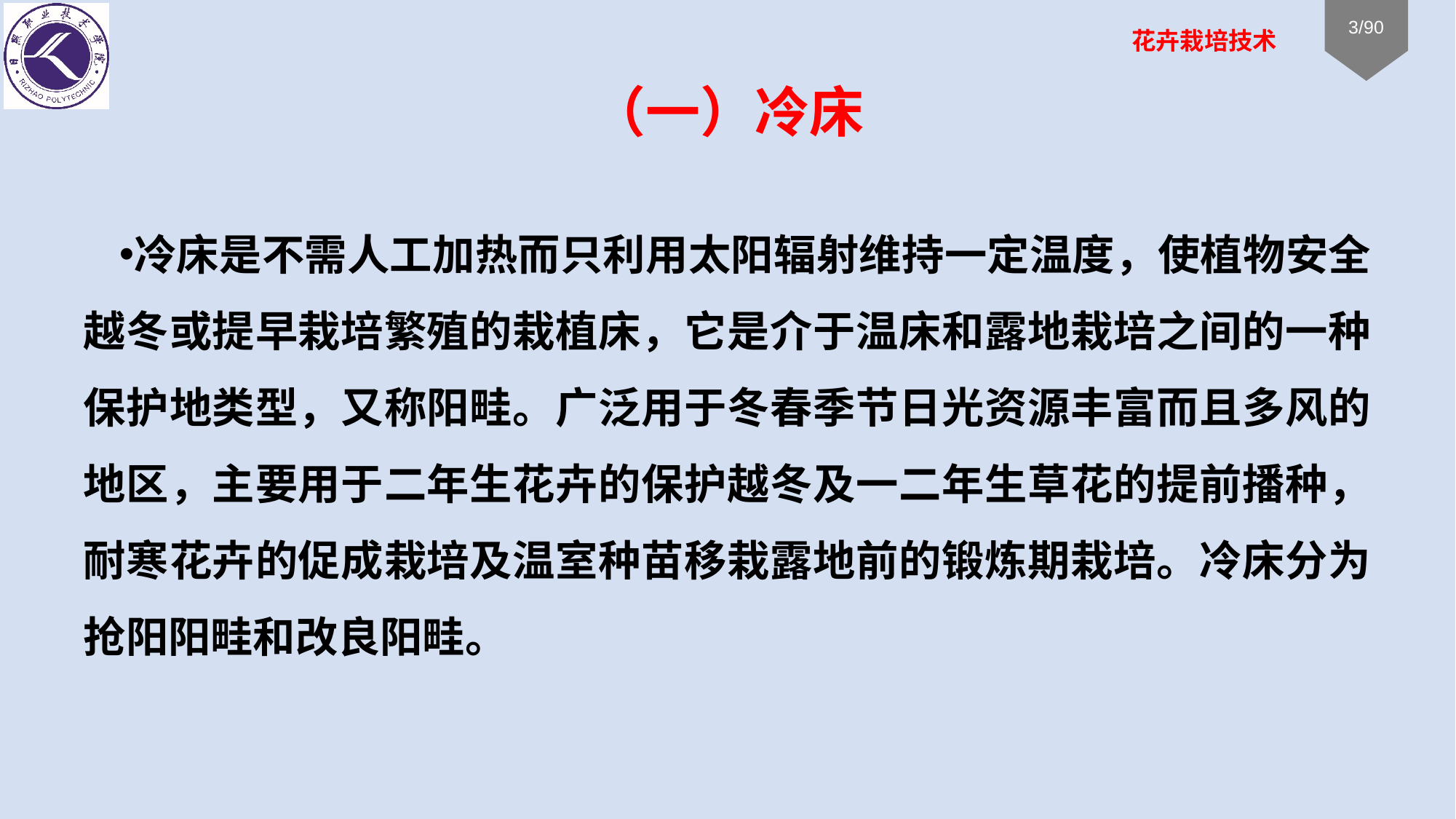

# （一）冷床
冷床是不需人工加热而只利用太阳辐射维持一定温度，使植物安全越冬或提早栽培繁殖的栽植床，它是介于温床和露地栽培之间的一种保护地类型，又称阳畦。广泛用于冬春季节日光资源丰富而且多风的地区，主要用于二年生花卉的保护越冬及一二年生草花的提前播种，耐寒花卉的促成栽培及温室种苗移栽露地前的锻炼期栽培。冷床分为抢阳阳畦和改良阳畦。